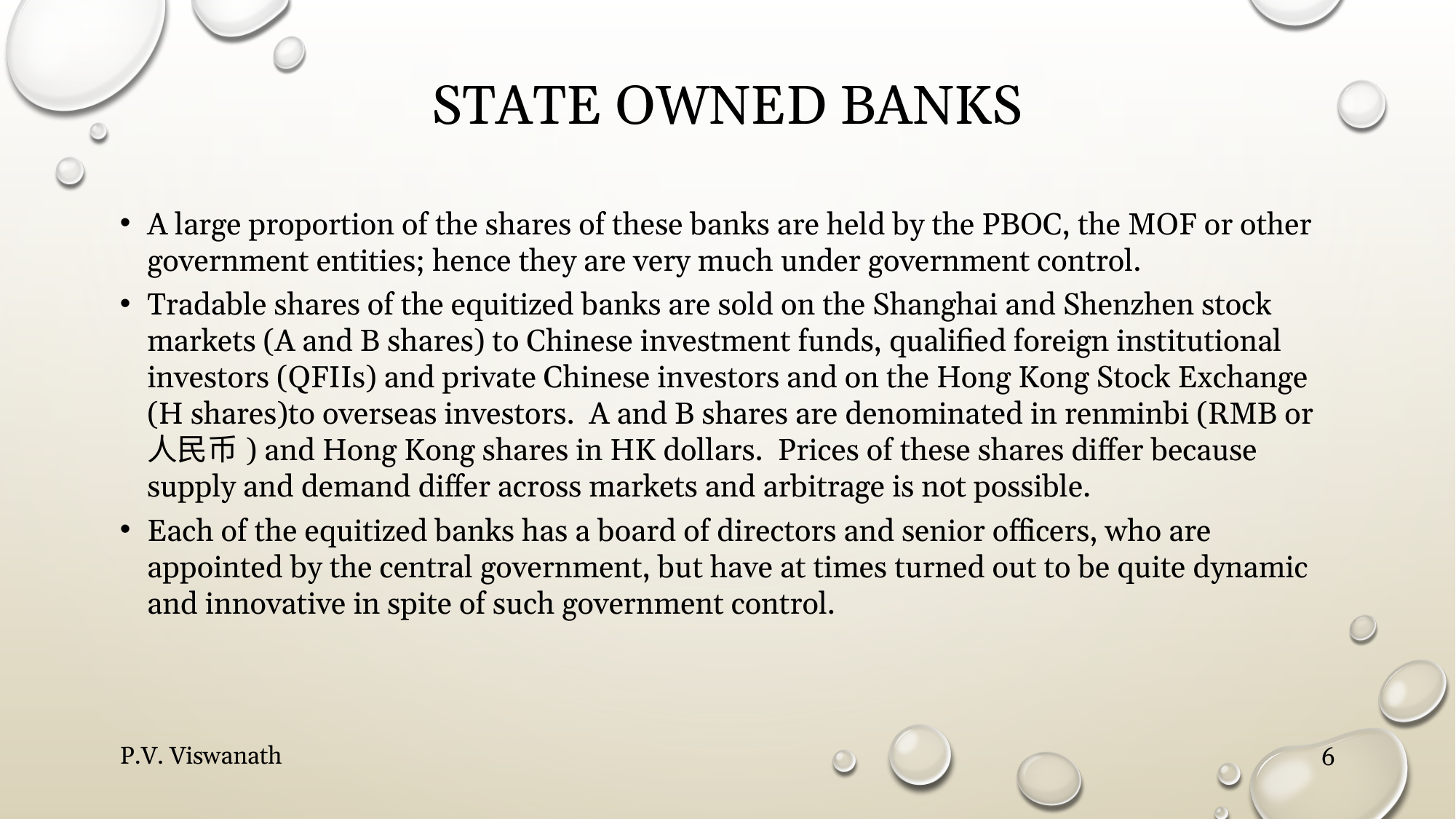

# State owned banks
A large proportion of the shares of these banks are held by the PBOC, the MOF or other government entities; hence they are very much under government control.
Tradable shares of the equitized banks are sold on the Shanghai and Shenzhen stock markets (A and B shares) to Chinese investment funds, qualified foreign institutional investors (QFIIs) and private Chinese investors and on the Hong Kong Stock Exchange (H shares)to overseas investors.  A and B shares are denominated in renminbi (RMB or 人民币) and Hong Kong shares in HK dollars.  Prices of these shares differ because supply and demand differ across markets and arbitrage is not possible.
Each of the equitized banks has a board of directors and senior officers, who are appointed by the central government, but have at times turned out to be quite dynamic and innovative in spite of such government control.
P.V. Viswanath
6